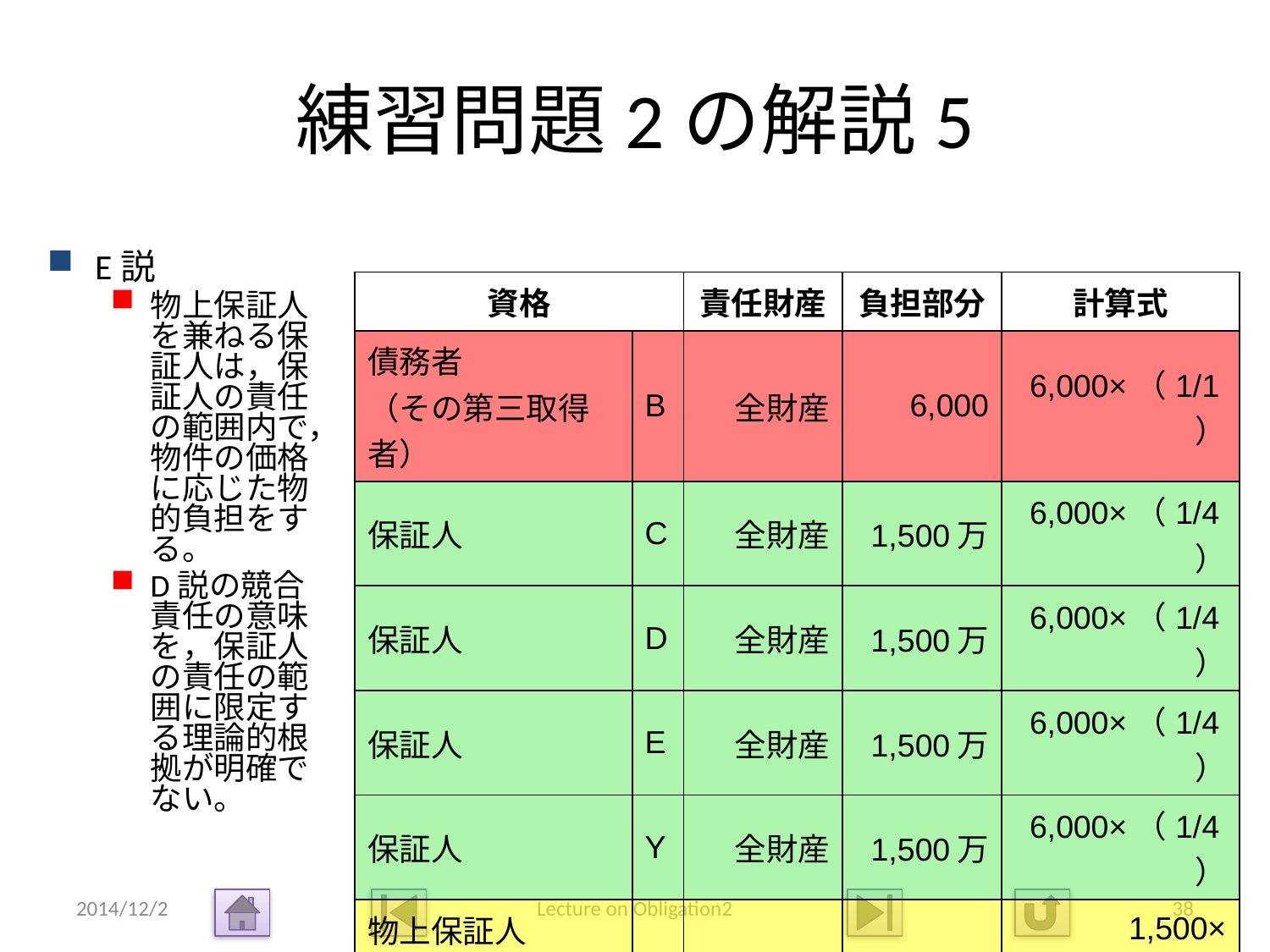

# 練習問題2の解説5
E説
物上保証人を兼ねる保証人は，保証人の責任の範囲内で，物件の価格に応じた物的負担をする。
D説の競合責任の意味を，保証人の責任の範囲に限定する理論的根拠が明確でない。
| 資格 |  | 責任財産 | 負担部分 | 計算式 |
| --- | --- | --- | --- | --- |
| 債務者 （その第三取得者） | B | 全財産 | 6,000 | 6,000×（1/1） |
| 保証人 | C | 全財産 | 1,500万 | 6,000×（1/4） |
| 保証人 | D | 全財産 | 1,500万 | 6,000×（1/4） |
| 保証人 | E | 全財産 | 1,500万 | 6,000×（1/4） |
| 保証人 | Y | 全財産 | 1,500万 | 6,000×（1/4） |
| 物上保証人 （その第三取得者） | C | 2,000万 | 1,000万 | 1,500× （2,000/3,000） |
| 物上保証人 （その第三取得者） | Y | 3,000万 | 1,500万 | 1,500× （3,000/3,000） |
2014/12/2
Lecture on Obligation2
38